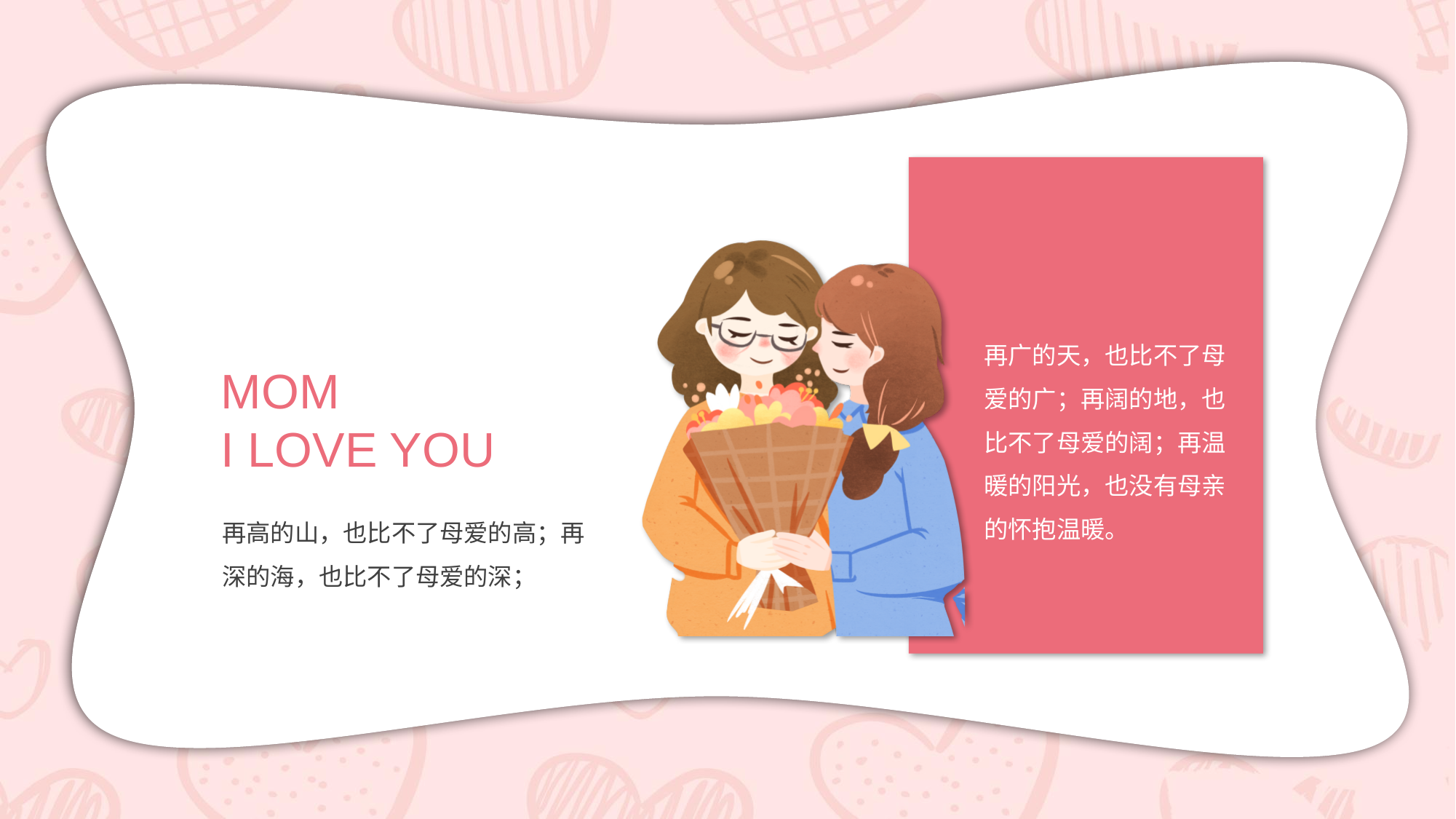

再广的天，也比不了母爱的广；再阔的地，也比不了母爱的阔；再温暖的阳光，也没有母亲的怀抱温暖。
MOM
I LOVE YOU
再高的山，也比不了母爱的高；再深的海，也比不了母爱的深；